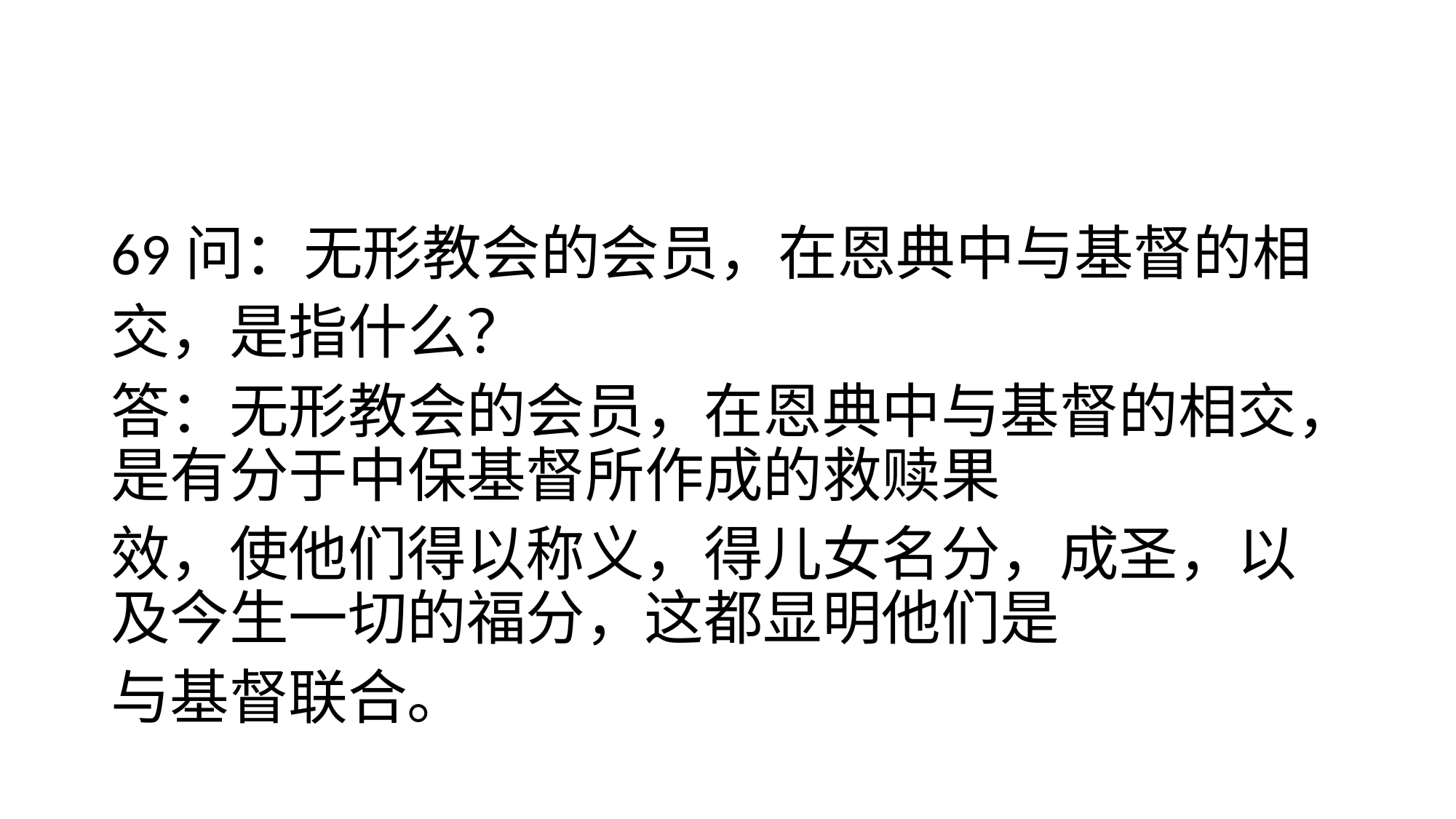

#
69问：无形教会的会员，在恩典中与基督的相
交，是指什么？
答：无形教会的会员，在恩典中与基督的相交，是有分于中保基督所作成的救赎果
效，使他们得以称义，得儿女名分，成圣，以及今生一切的福分，这都显明他们是
与基督联合。